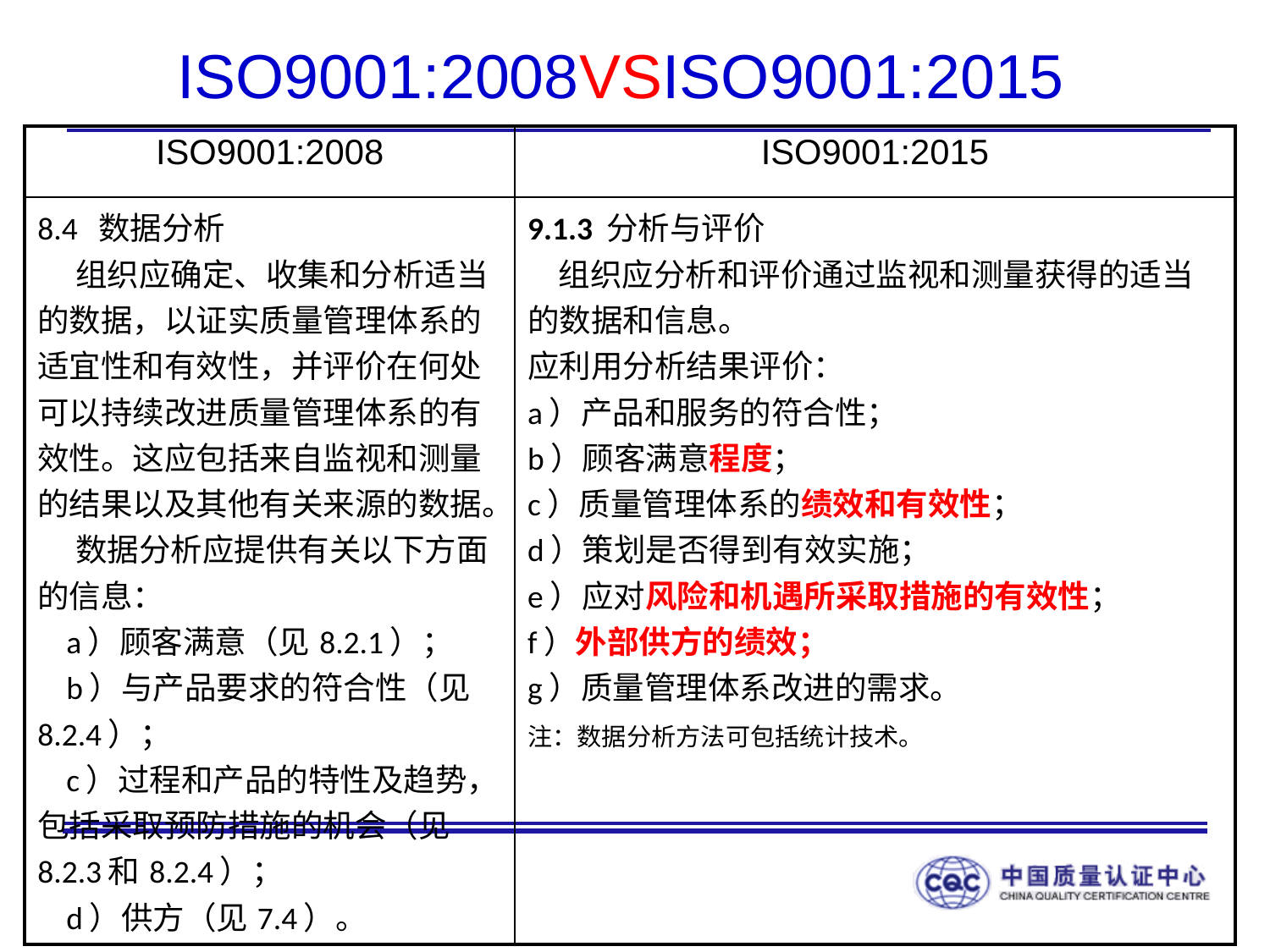

# ISO9001:2008VSISO9001:2015
| ISO9001:2008 | ISO9001:2015 |
| --- | --- |
| 8.4 数据分析 组织应确定、收集和分析适当的数据，以证实质量管理体系的适宜性和有效性，并评价在何处可以持续改进质量管理体系的有效性。这应包括来自监视和测量的结果以及其他有关来源的数据。 数据分析应提供有关以下方面的信息： a）顾客满意（见8.2.1）； b）与产品要求的符合性（见8.2.4）； c）过程和产品的特性及趋势，包括采取预防措施的机会（见8.2.3和8.2.4）； d）供方（见7.4）。 | 9.1.3 分析与评价 组织应分析和评价通过监视和测量获得的适当的数据和信息。 应利用分析结果评价： a）产品和服务的符合性； b）顾客满意程度； c）质量管理体系的绩效和有效性； d）策划是否得到有效实施； e）应对风险和机遇所采取措施的有效性； f）外部供方的绩效； g）质量管理体系改进的需求。 注：数据分析方法可包括统计技术。 |
224